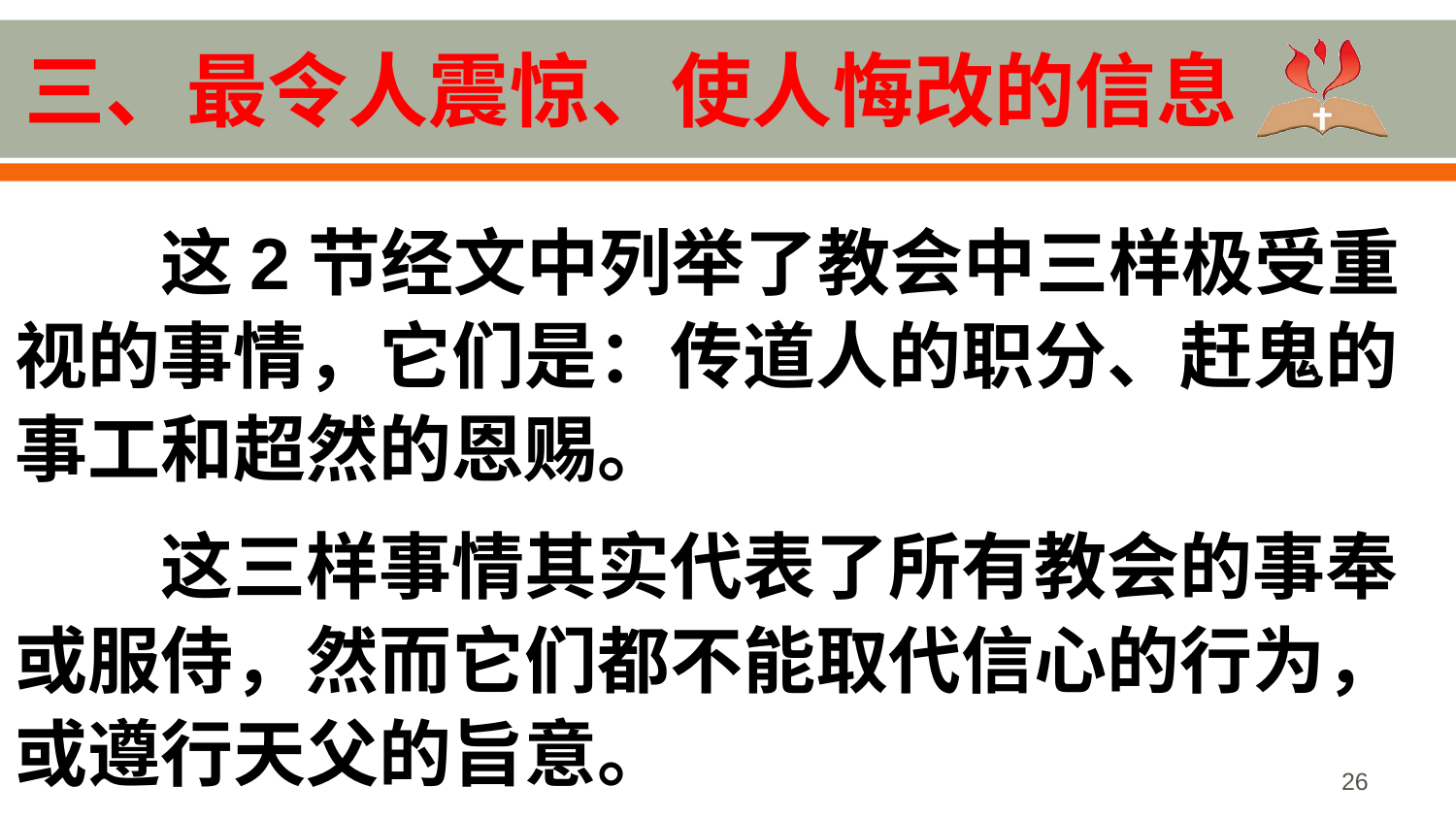

# 三、最令人震惊、使人悔改的信息
这2节经文中列举了教会中三样极受重视的事情，它们是：传道人的职分、赶鬼的事工和超然的恩赐。
这三样事情其实代表了所有教会的事奉或服侍，然而它们都不能取代信心的行为，或遵行天父的旨意。

26